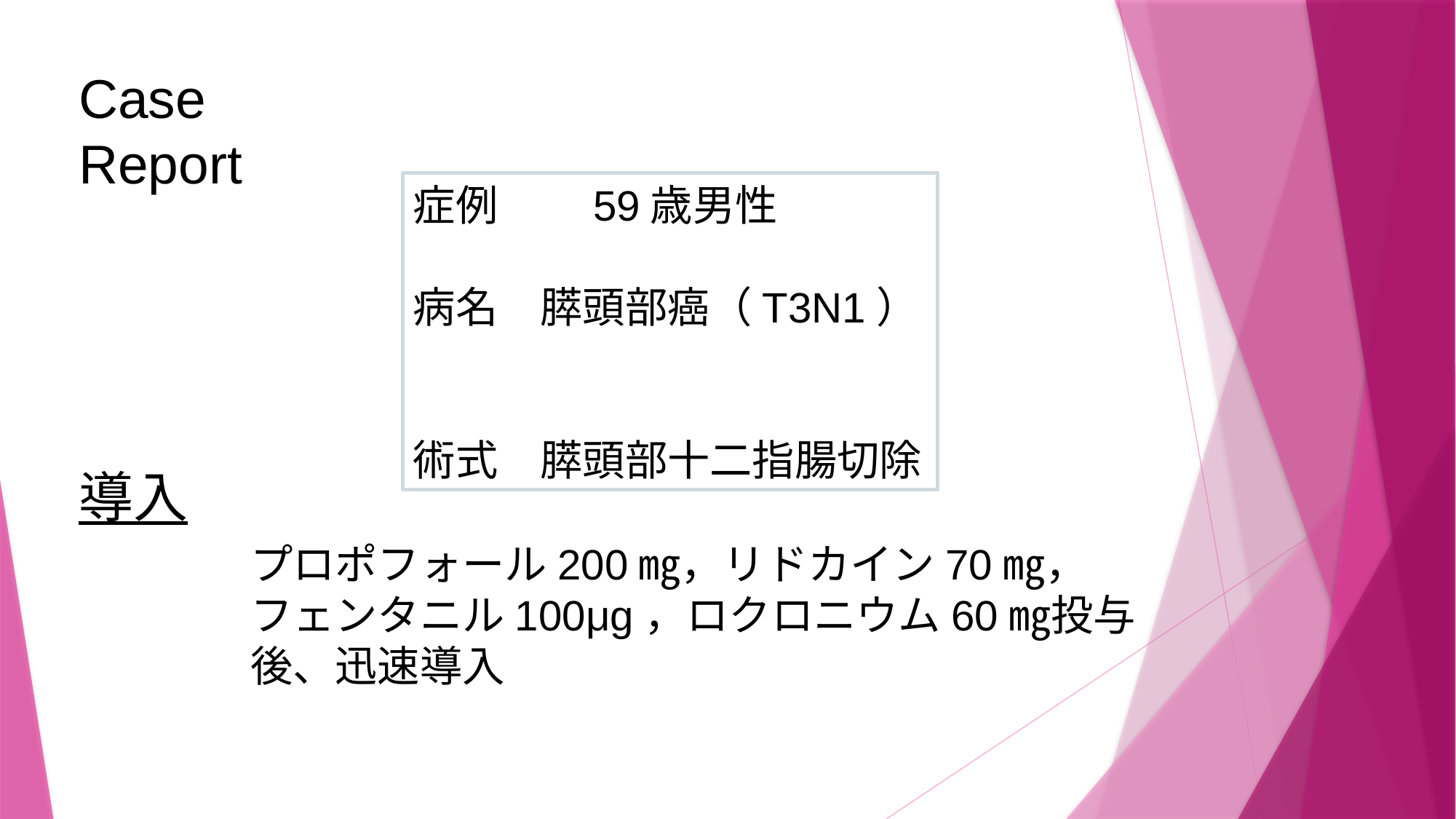

Case　Report
症例　　59歳男性

病名　膵頭部癌（T3N1）

術式　膵頭部十二指腸切除
導入
プロポフォール200㎎，リドカイン70㎎，フェンタニル100μg，ロクロニウム60㎎投与後、迅速導入